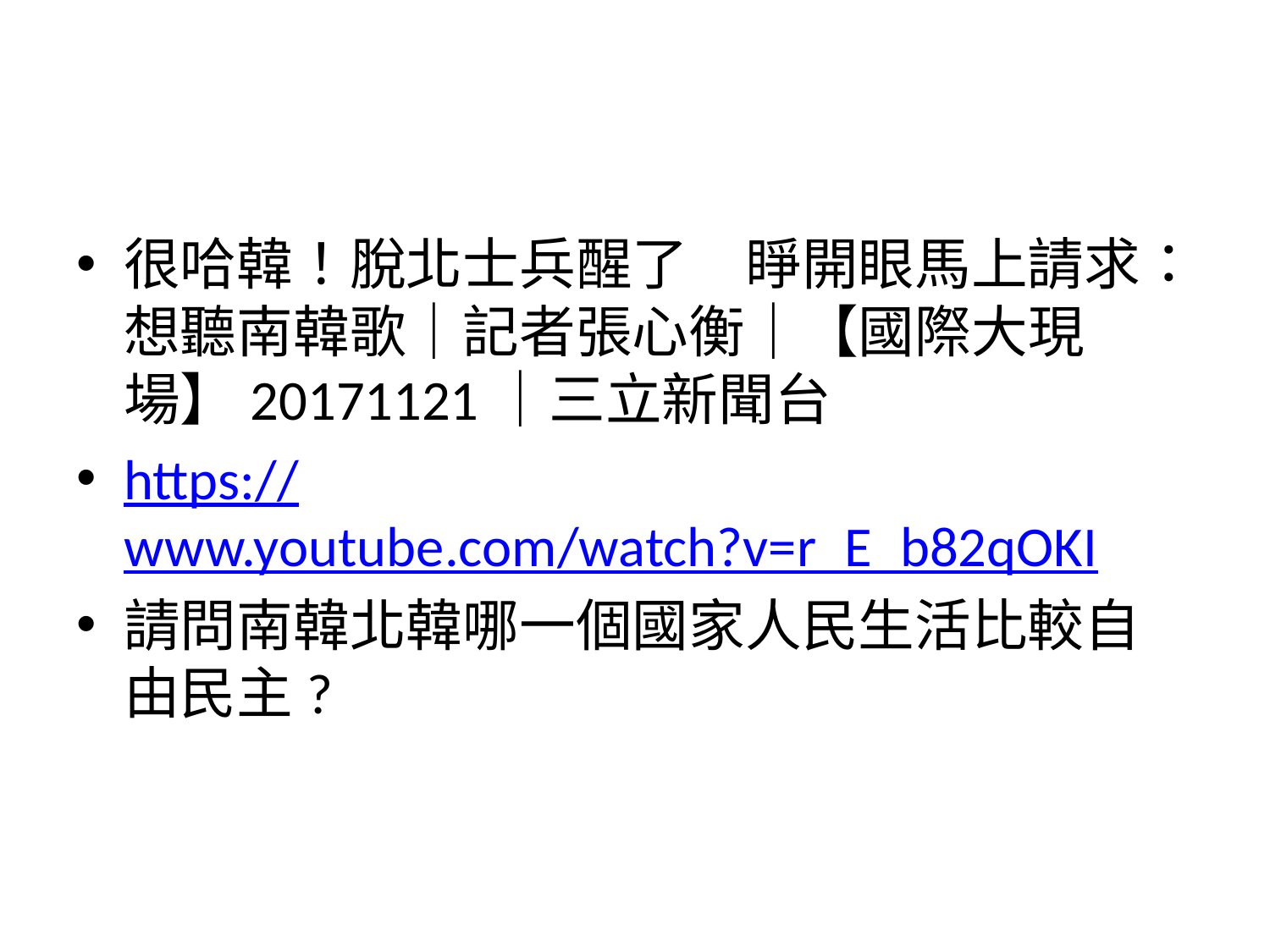

#
很哈韓！脫北士兵醒了　睜開眼馬上請求：想聽南韓歌｜記者張心衡｜【國際大現場】20171121｜三立新聞台
https://www.youtube.com/watch?v=r_E_b82qOKI
請問南韓北韓哪一個國家人民生活比較自由民主?